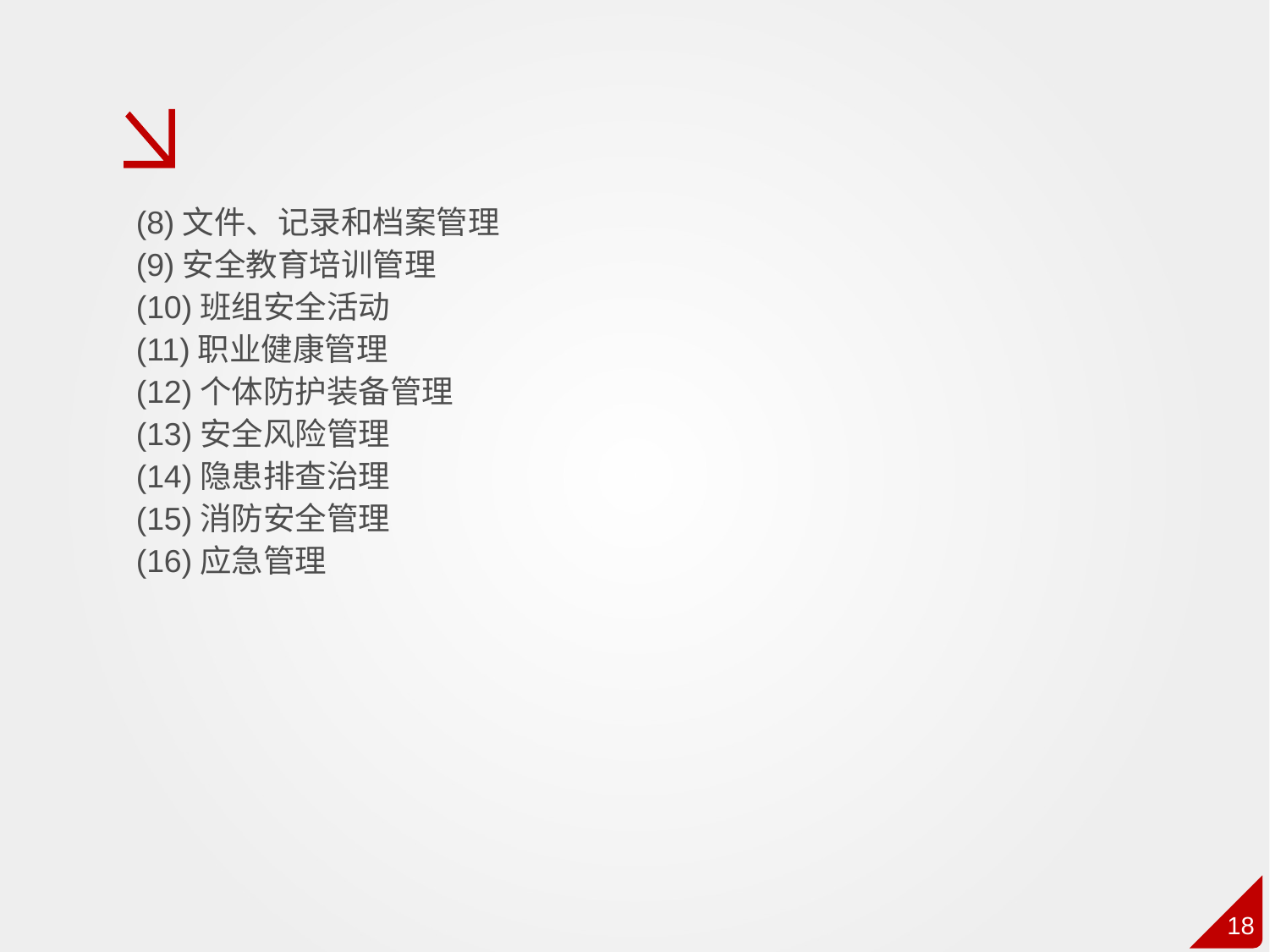

(8)文件、记录和档案管理
(9)安全教育培训管理
(10)班组安全活动
(11)职业健康管理
(12)个体防护装备管理
(13)安全风险管理
(14)隐患排查治理
(15)消防安全管理
(16)应急管理